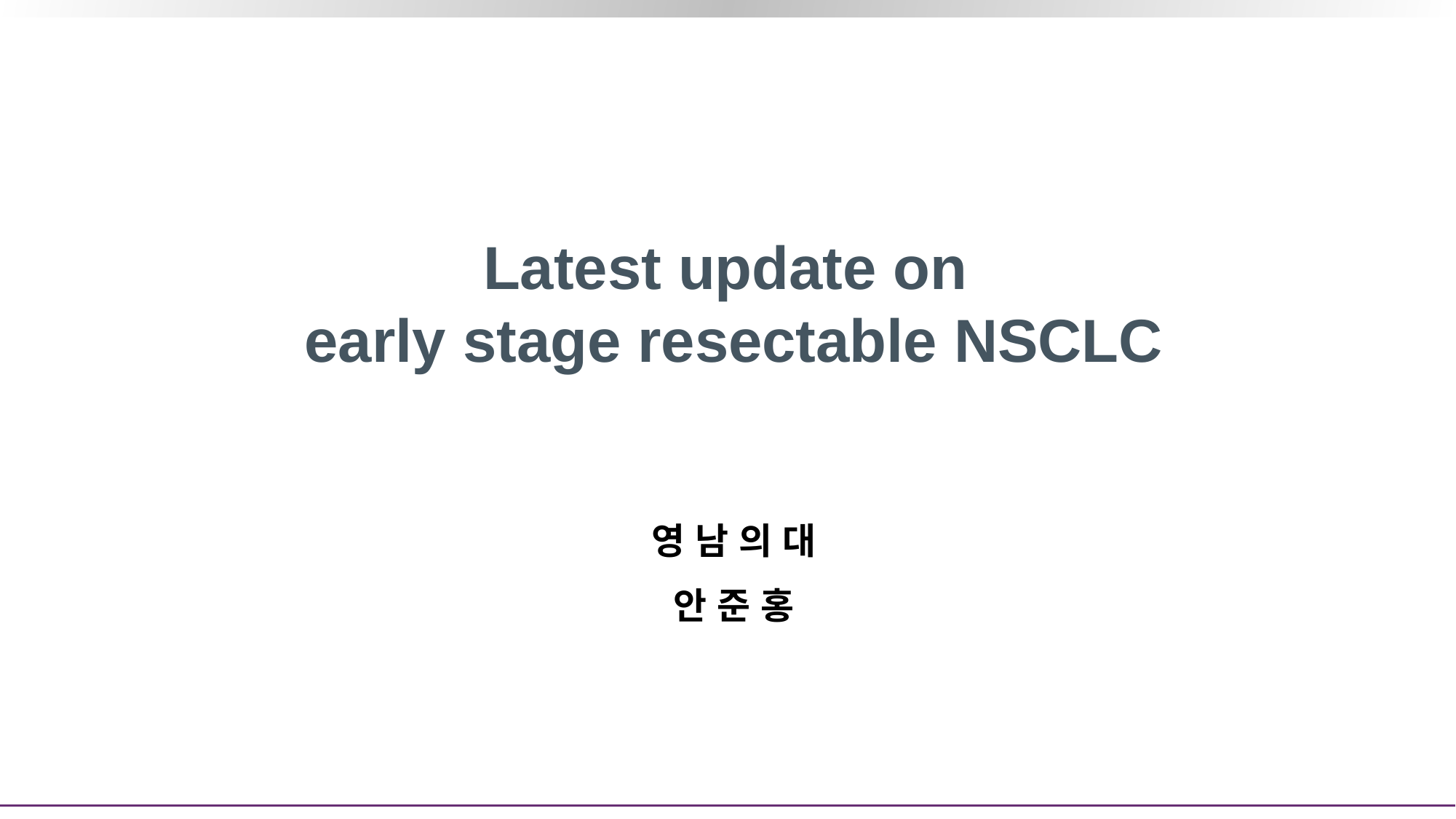

# Latest update on early stage resectable NSCLC
영 남 의 대
안 준 홍